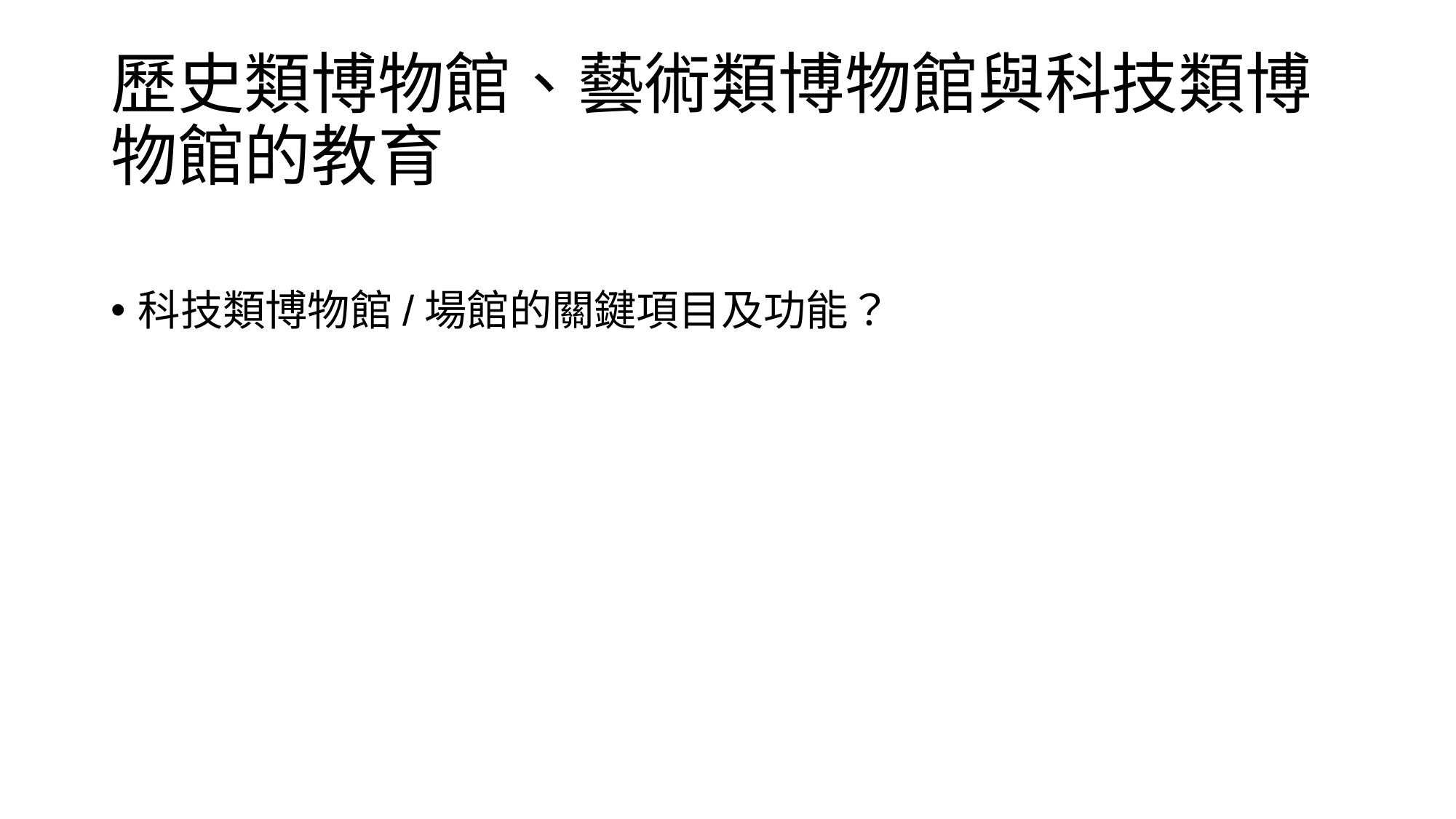

# 歷史類博物館、藝術類博物館與科技類博物館的教育

科技類博物館/場館的關鍵項目及功能？